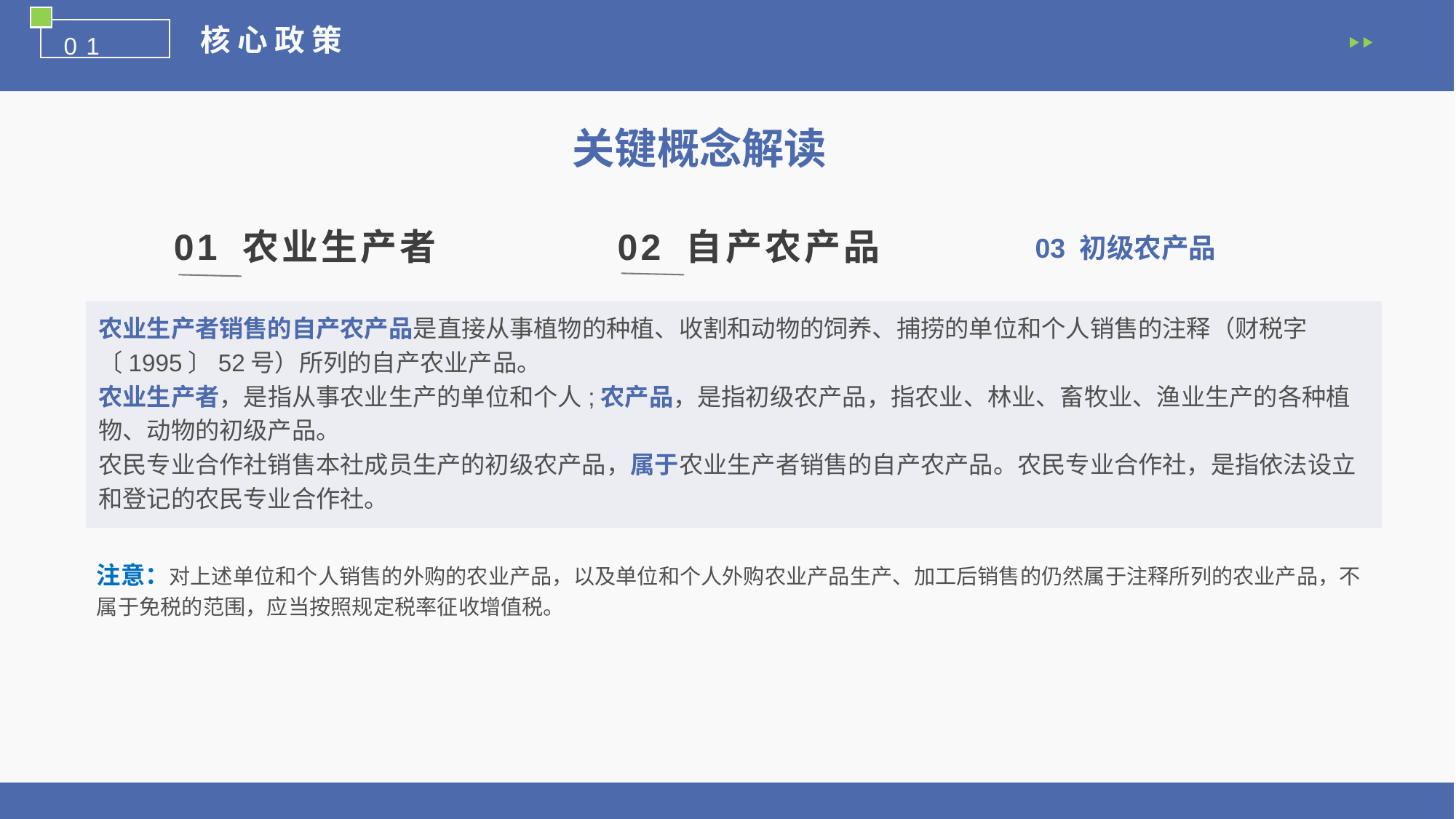

核 心 政 策

01

关键概念解读
01 农业生产者
02 自产农产品
03 初级农产品

农业生产者销售的自产农产品是直接从事植物的种植、收割和动物的饲养、捕捞的单位和个人销售的注释（财税字〔1995〕52号）所列的自产农业产品。
农业生产者，是指从事农业生产的单位和个人;农产品，是指初级农产品，指农业、林业、畜牧业、渔业生产的各种植物、动物的初级产品。
农民专业合作社销售本社成员生产的初级农产品，属于农业生产者销售的自产农产品。农民专业合作社，是指依法设立和登记的农民专业合作社。

注意：对上述单位和个人销售的外购的农业产品，以及单位和个人外购农业产品生产、加工后销售的仍然属于注释所列的农业产品，不属于免税的范围，应当按照规定税率征收增值税。